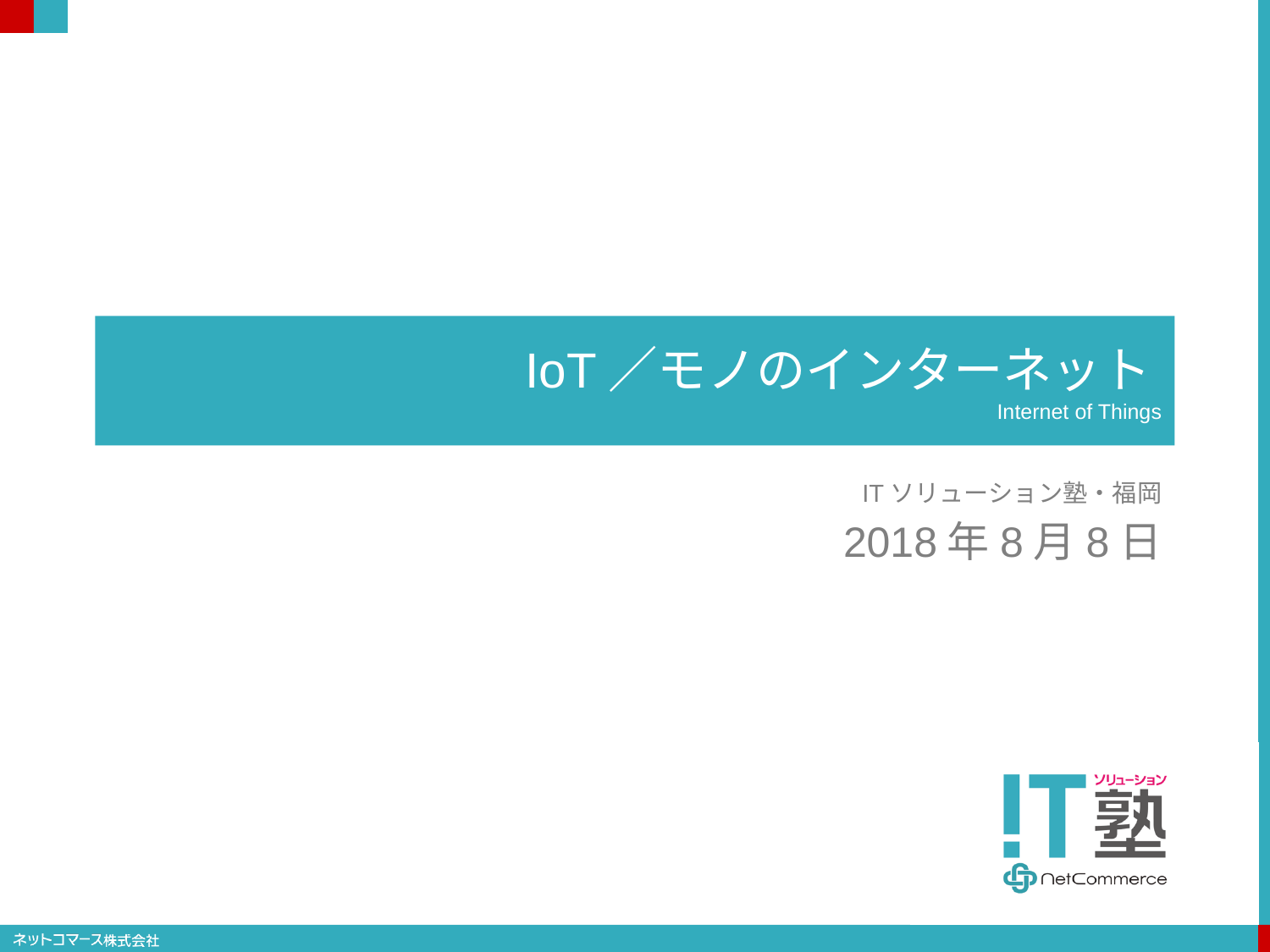

# IoT／モノのインターネット Internet of Things
ITソリューション塾・福岡
2018年8月8日